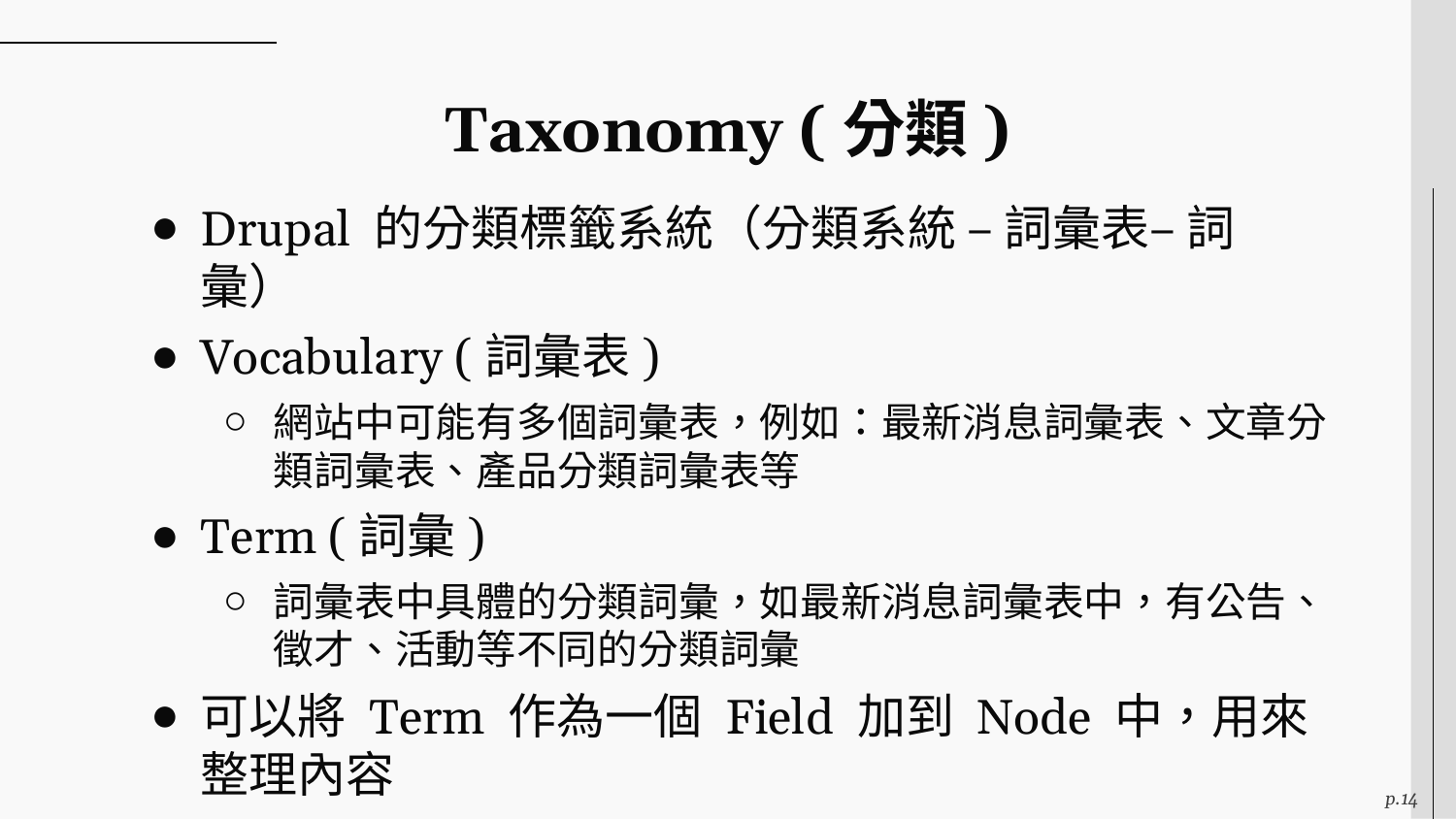

# Taxonomy (分類)
Drupal 的分類標籤系統（分類系統 – 詞彙表– 詞彙）
Vocabulary (詞彙表)
網站中可能有多個詞彙表，例如：最新消息詞彙表、文章分類詞彙表、產品分類詞彙表等
Term (詞彙)
詞彙表中具體的分類詞彙，如最新消息詞彙表中，有公告、徵才、活動等不同的分類詞彙
可以將 Term 作為一個 Field 加到 Node 中，用來整理內容
p.14